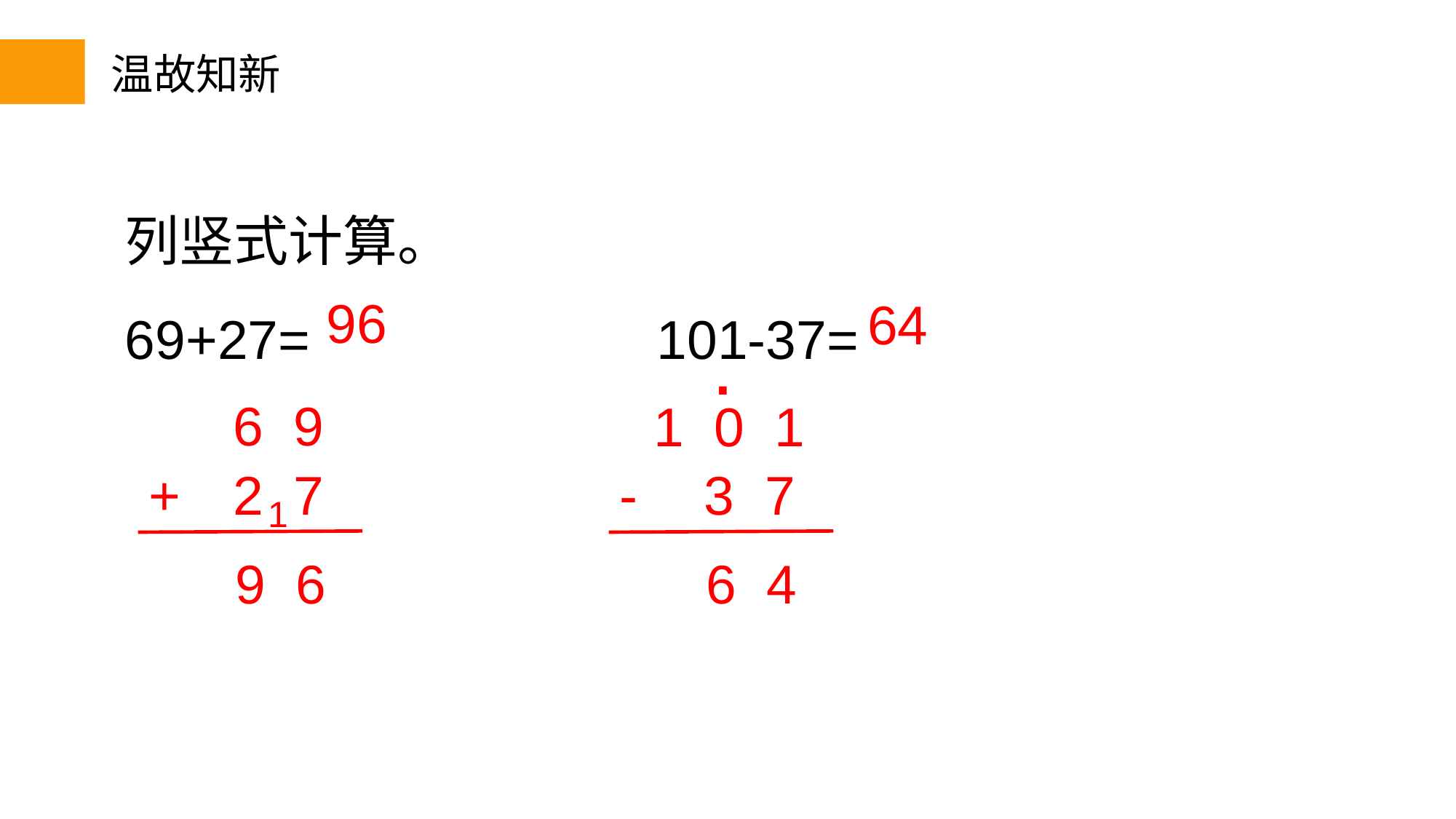

温故知新
列竖式计算。
69+27=                       101-37=
96
64
  .
6  9
1  0  1
+
2  7
-
3  7
  1
  9  6
  6  4